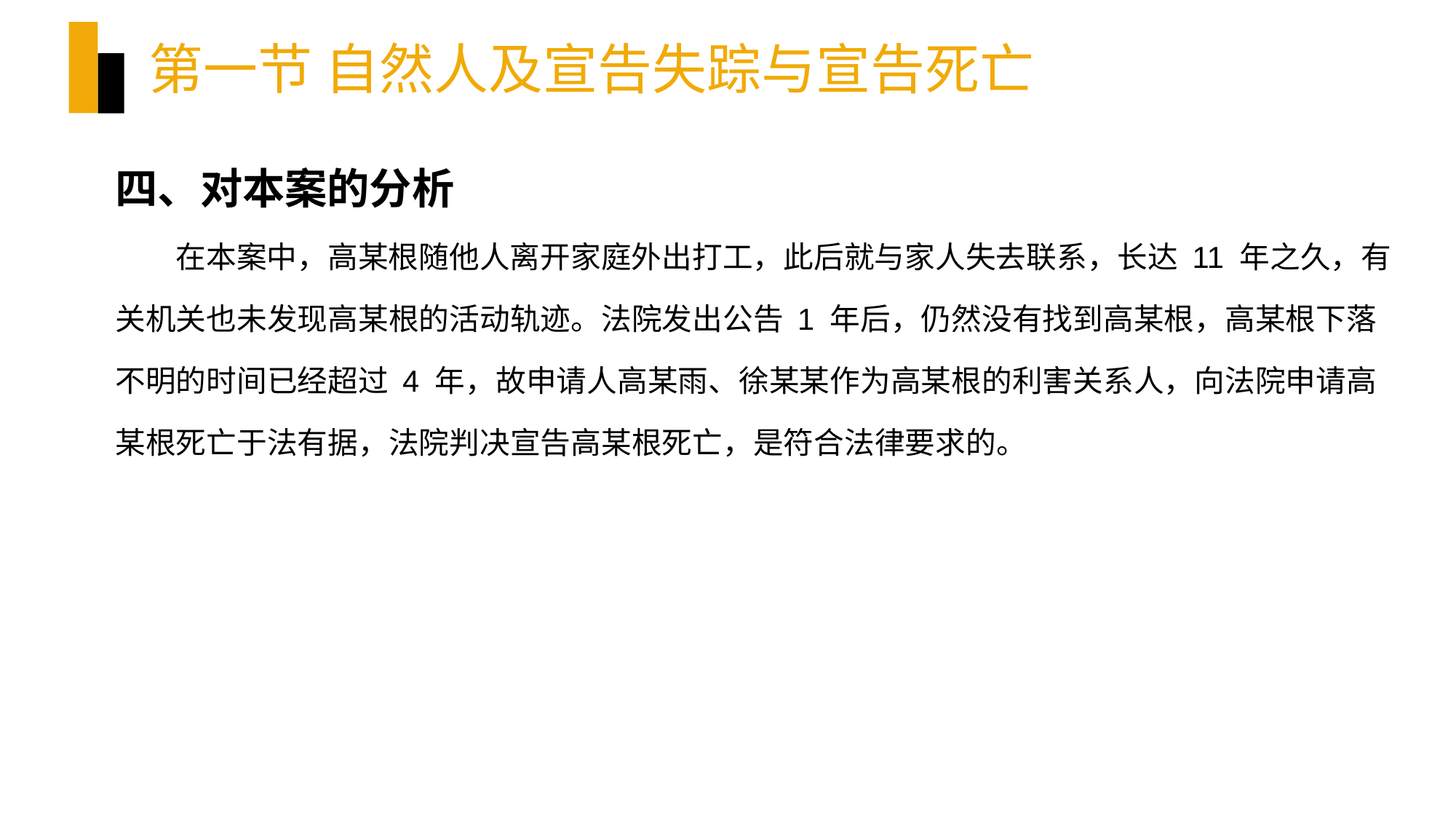

# 第一节 自然人及宣告失踪与宣告死亡
四、对本案的分析
在本案中，高某根随他人离开家庭外出打工，此后就与家人失去联系，长达 11 年之久，有关机关也未发现高某根的活动轨迹。法院发出公告 1 年后，仍然没有找到高某根，高某根下落不明的时间已经超过 4 年，故申请人高某雨、徐某某作为高某根的利害关系人，向法院申请高某根死亡于法有据，法院判决宣告高某根死亡，是符合法律要求的。